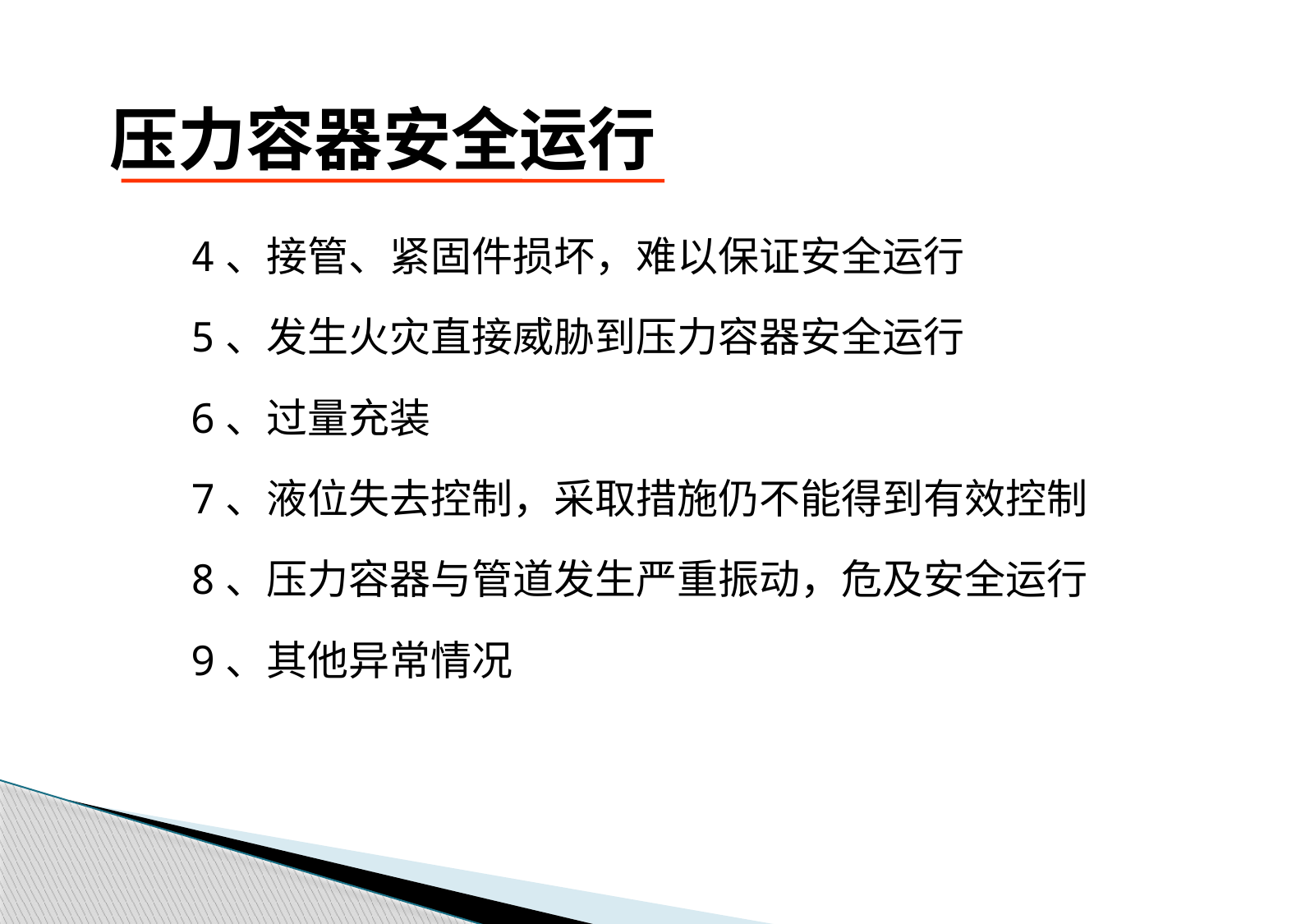

# 压力容器安全运行

    4、接管、紧固件损坏，难以保证安全运行
    5、发生火灾直接威胁到压力容器安全运行
    6、过量充装
    7、液位失去控制，采取措施仍不能得到有效控制
    8、压力容器与管道发生严重振动，危及安全运行
    9、其他异常情况